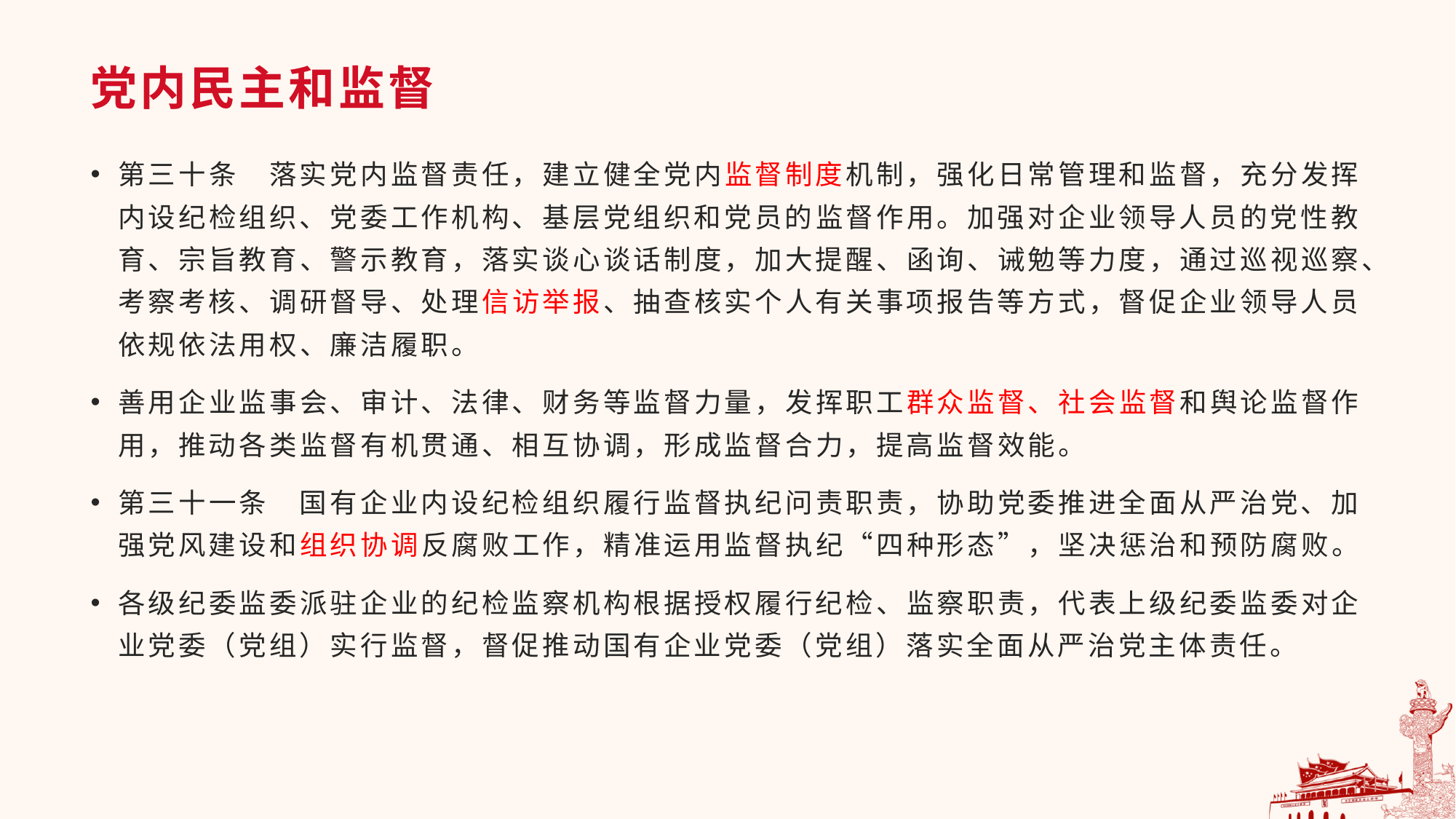

# 党内民主和监督
第三十条　落实党内监督责任，建立健全党内监督制度机制，强化日常管理和监督，充分发挥内设纪检组织、党委工作机构、基层党组织和党员的监督作用。加强对企业领导人员的党性教育、宗旨教育、警示教育，落实谈心谈话制度，加大提醒、函询、诫勉等力度，通过巡视巡察、考察考核、调研督导、处理信访举报、抽查核实个人有关事项报告等方式，督促企业领导人员依规依法用权、廉洁履职。
善用企业监事会、审计、法律、财务等监督力量，发挥职工群众监督、社会监督和舆论监督作用，推动各类监督有机贯通、相互协调，形成监督合力，提高监督效能。
第三十一条　国有企业内设纪检组织履行监督执纪问责职责，协助党委推进全面从严治党、加强党风建设和组织协调反腐败工作，精准运用监督执纪“四种形态”，坚决惩治和预防腐败。
各级纪委监委派驻企业的纪检监察机构根据授权履行纪检、监察职责，代表上级纪委监委对企业党委（党组）实行监督，督促推动国有企业党委（党组）落实全面从严治党主体责任。